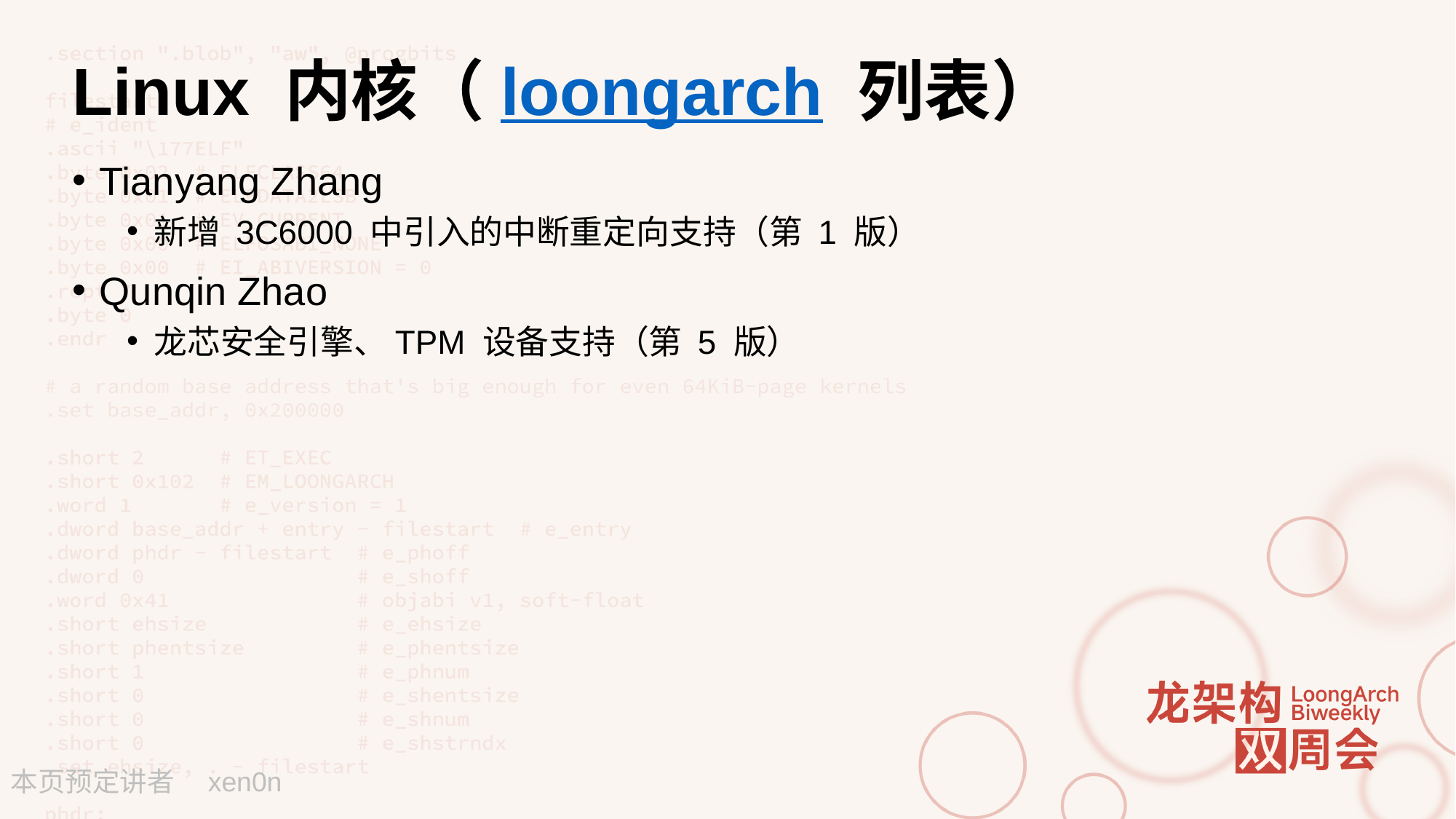

# Linux 内核（loongarch 列表）
Tianyang Zhang
新增 3C6000 中引入的中断重定向支持（第 1 版）
Qunqin Zhao
龙芯安全引擎、TPM 设备支持（第 5 版）
xen0n